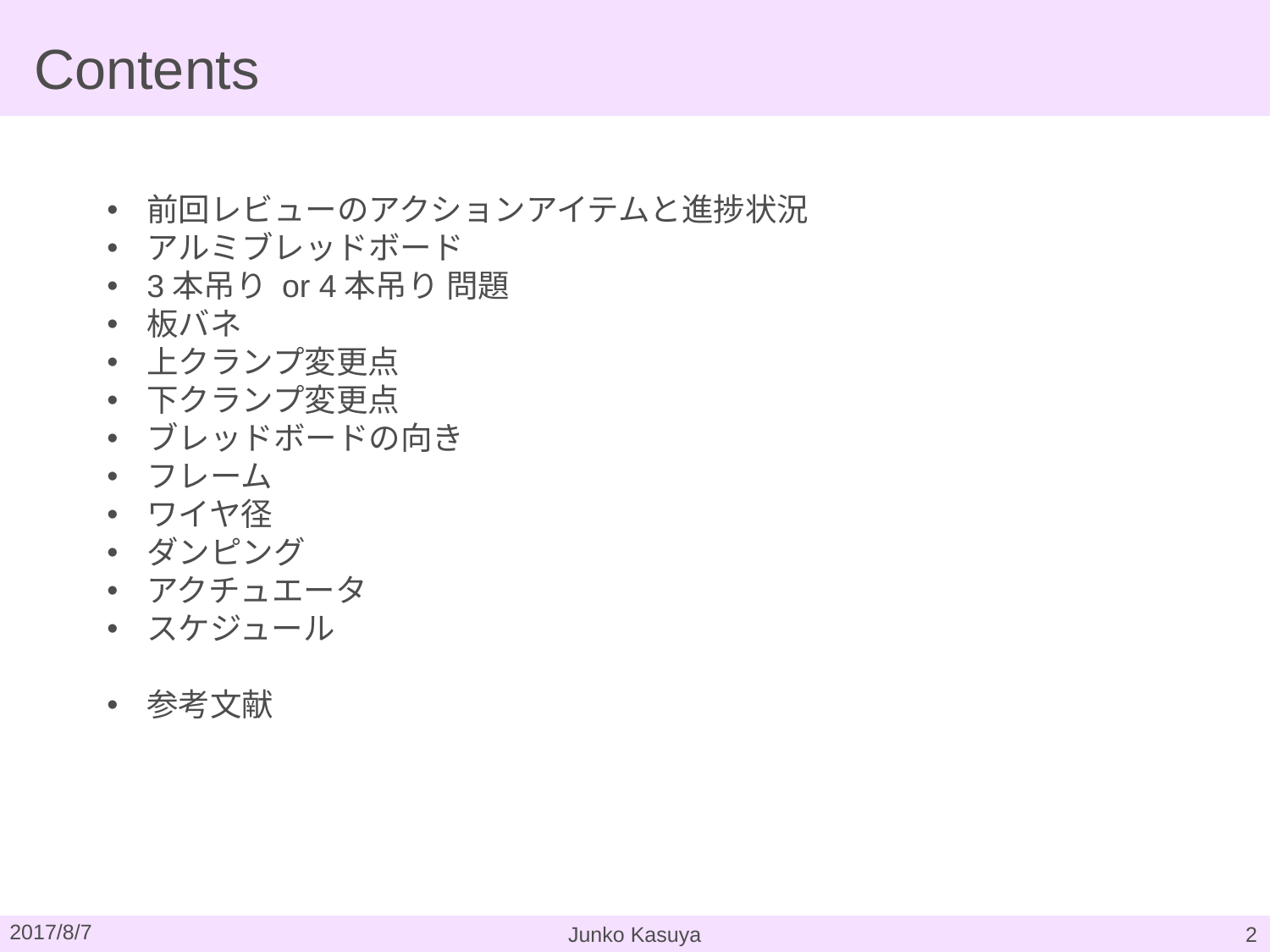

# Contents

前回レビューのアクションアイテムと進捗状況
アルミブレッドボード
3本吊り or 4本吊り 問題
板バネ
上クランプ変更点
下クランプ変更点
ブレッドボードの向き
フレーム
ワイヤ径
ダンピング
アクチュエータ
スケジュール

参考文献
2017/8/7
Junko Kasuya
2